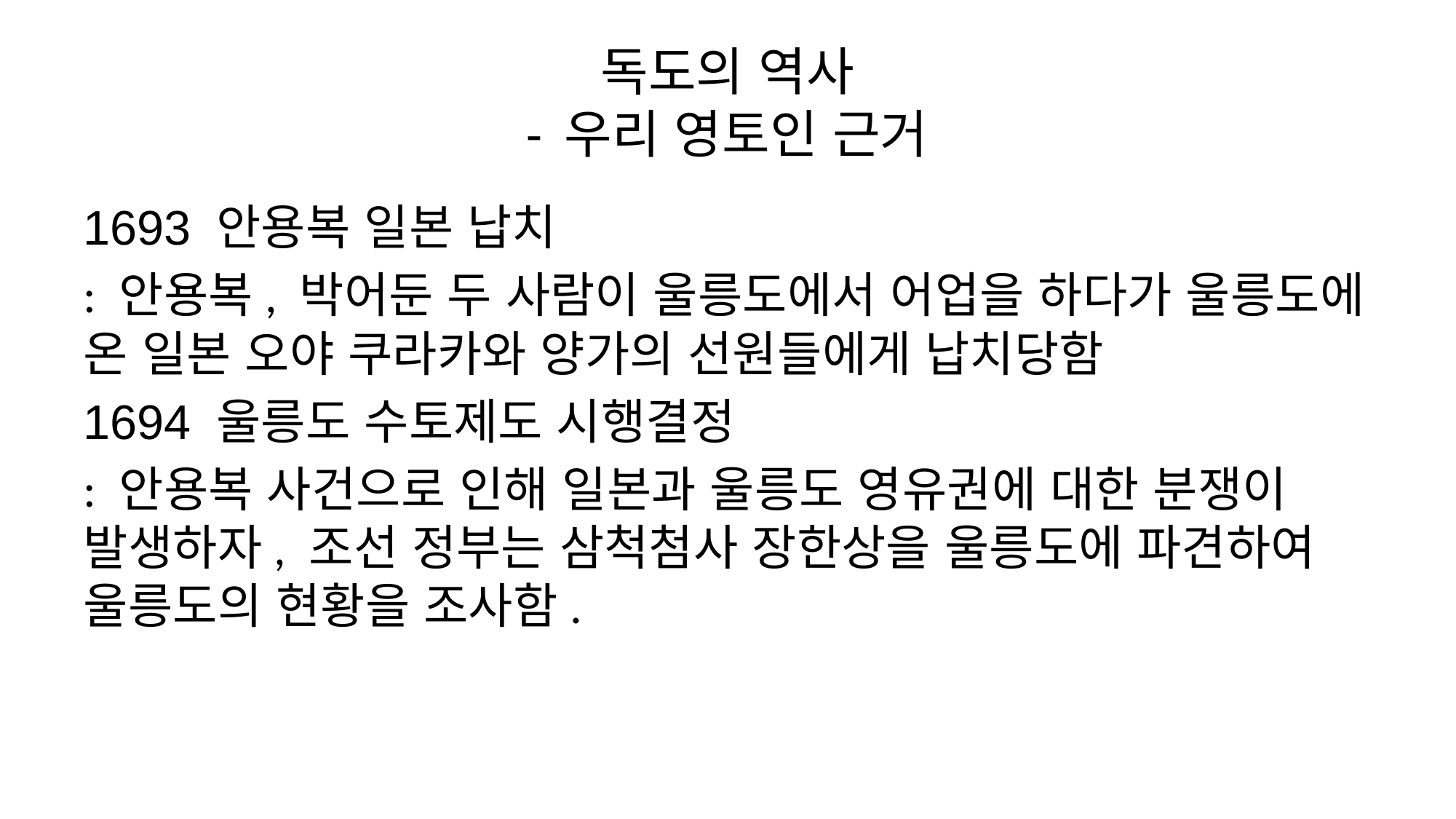

# 독도의 역사 - 우리 영토인 근거
1693 안용복 일본 납치
: 안용복, 박어둔 두 사람이 울릉도에서 어업을 하다가 울릉도에 온 일본 오야 쿠라카와 양가의 선원들에게 납치당함
1694 울릉도 수토제도 시행결정
: 안용복 사건으로 인해 일본과 울릉도 영유권에 대한 분쟁이 발생하자, 조선 정부는 삼척첨사 장한상을 울릉도에 파견하여 울릉도의 현황을 조사함.